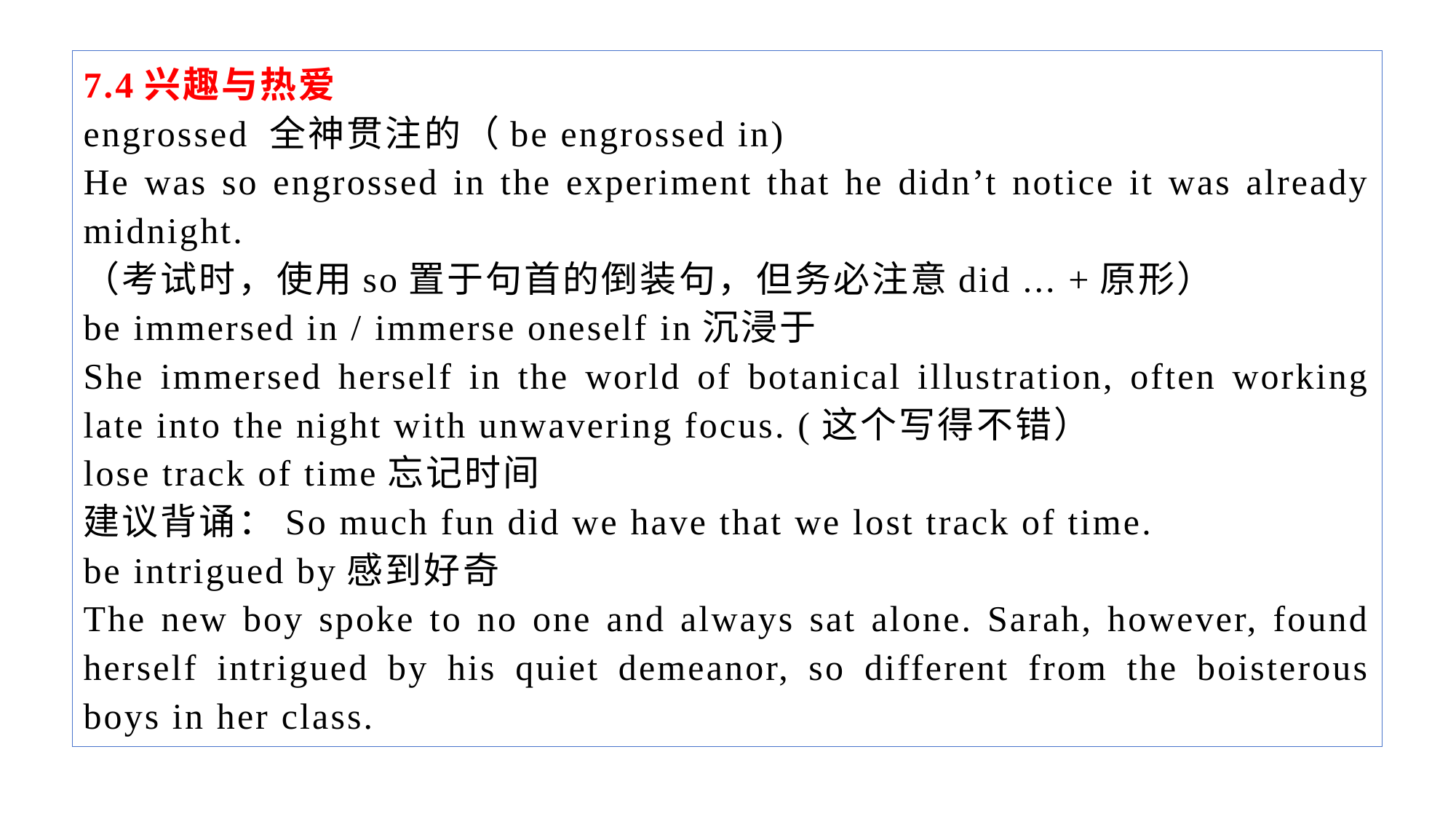

7.4兴趣与热爱
engrossed 全神贯注的（be engrossed in)
He was so engrossed in the experiment that he didn’t notice it was already midnight.
（考试时，使用so置于句首的倒装句，但务必注意did ... +原形）
be immersed in / immerse oneself in沉浸于
She immersed herself in the world of botanical illustration, often working late into the night with unwavering focus. (这个写得不错）
lose track of time忘记时间
建议背诵：So much fun did we have that we lost track of time.
be intrigued by感到好奇
The new boy spoke to no one and always sat alone. Sarah, however, found herself intrigued by his quiet demeanor, so different from the boisterous boys in her class.